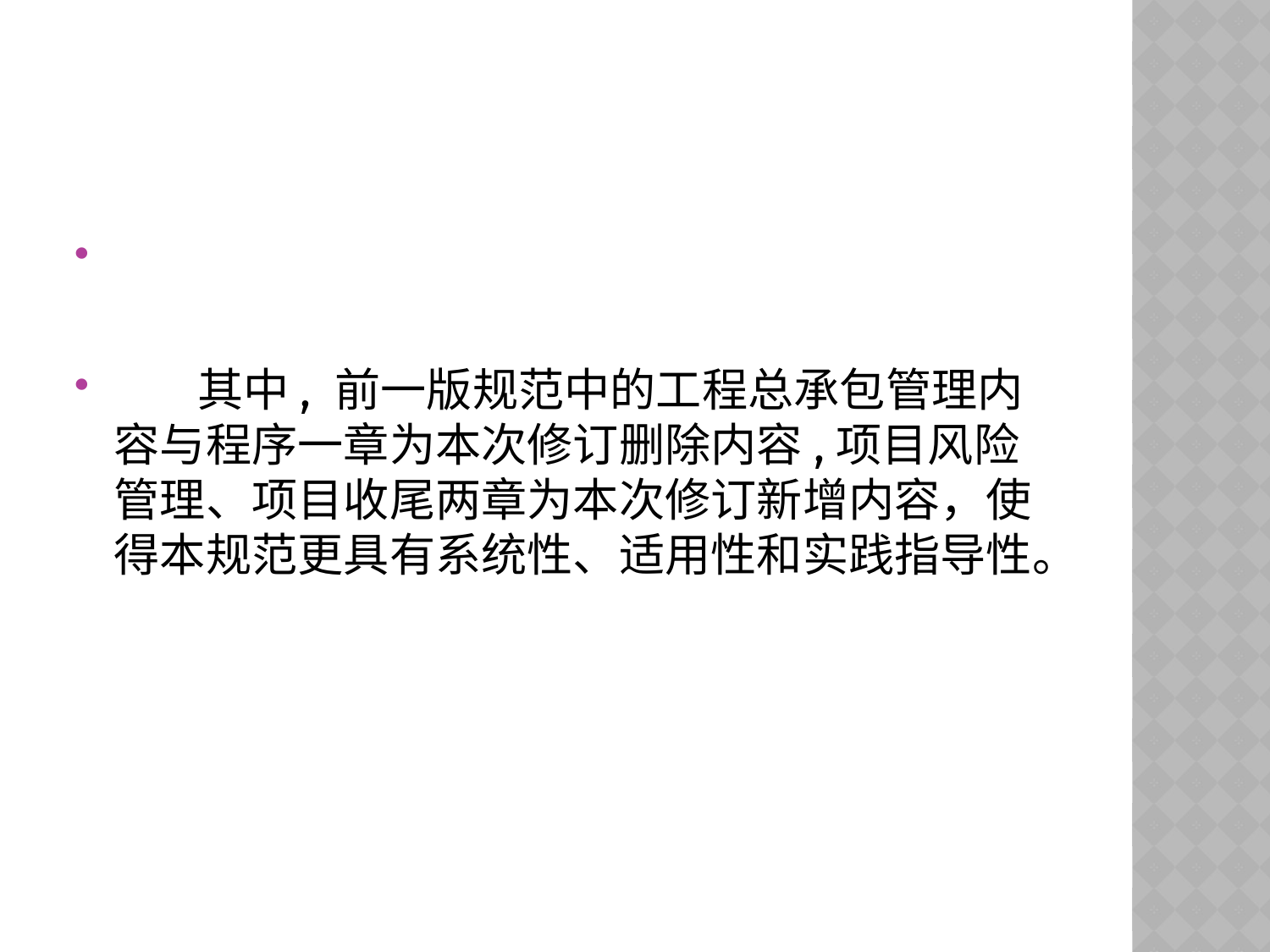

#

       其中, 前一版规范中的工程总承包管理内容与程序一章为本次修订删除内容,项目风险管理、项目收尾两章为本次修订新增内容，使得本规范更具有系统性、适用性和实践指导性。